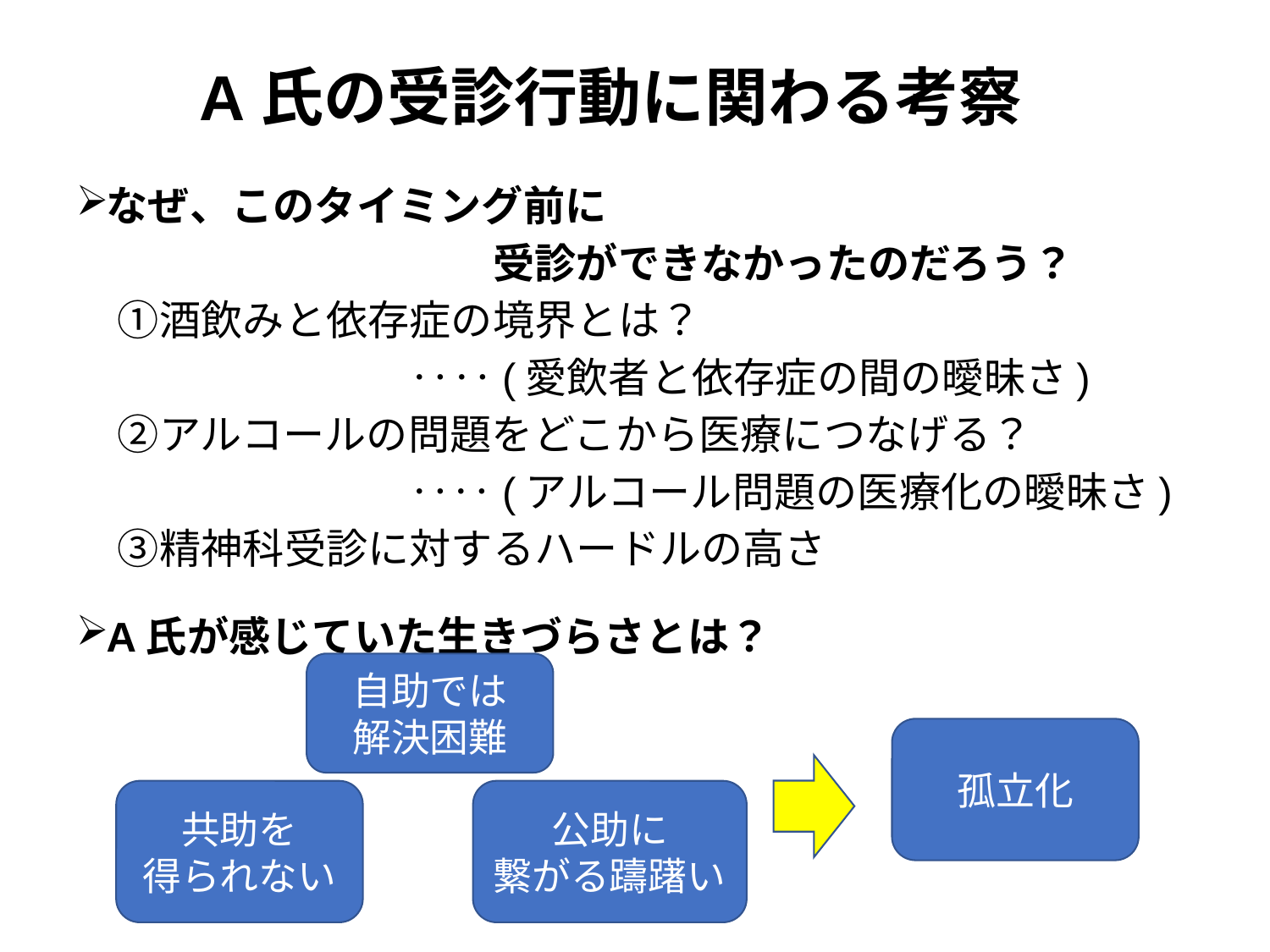

# A氏の受診行動に関わる考察
なぜ、このタイミング前に
　　　　　　　　　　受診ができなかったのだろう？
　①酒飲みと依存症の境界とは？
　　　　　　　　‥‥(愛飲者と依存症の間の曖昧さ)
　②アルコールの問題をどこから医療につなげる？
　　　　　　　　‥‥(アルコール問題の医療化の曖昧さ)
　③精神科受診に対するハードルの高さ

A氏が感じていた生きづらさとは？

自助では
解決困難
孤立化

共助を
得られない
公助に
繋がる躊躇い